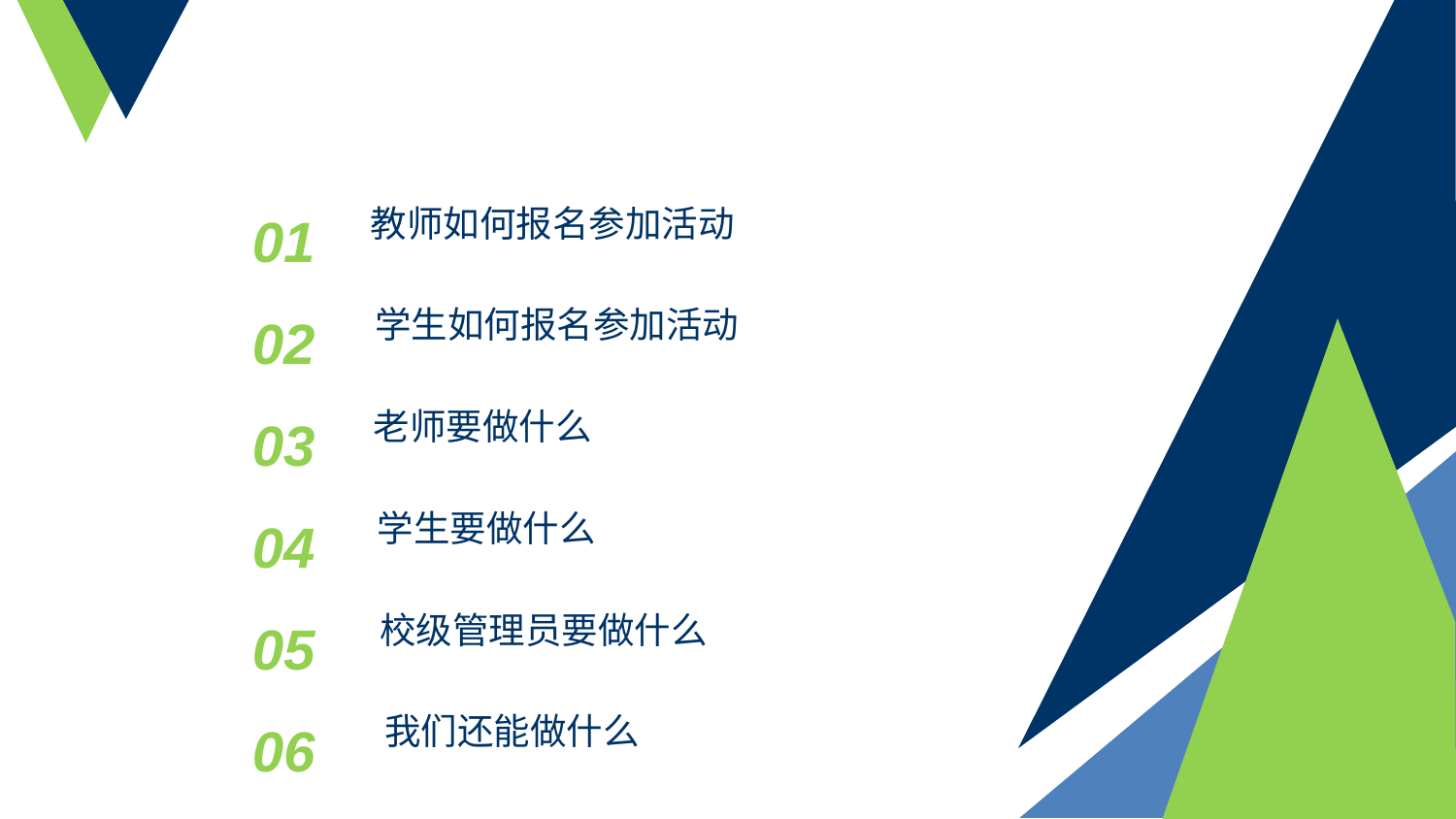

01
02
03
04
05
06
教师如何报名参加活动
学生如何报名参加活动
老师要做什么
学生要做什么
校级管理员要做什么
我们还能做什么